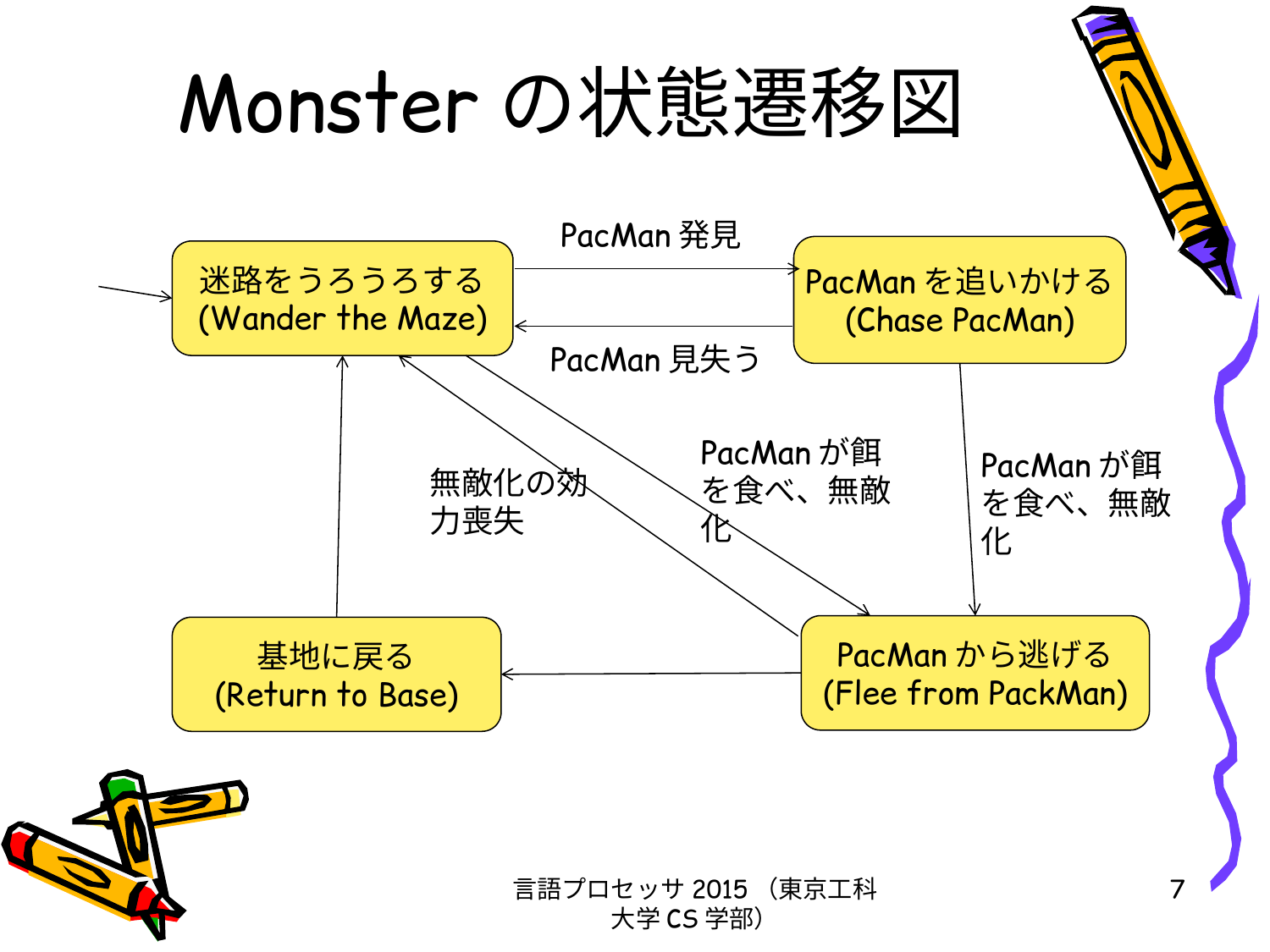

# Monsterの状態遷移図
PacMan発見
PacManを追いかける
(Chase PacMan)
迷路をうろうろする
(Wander the Maze)
PacMan見失う
PacManが餌を食べ、無敵化
PacManが餌を食べ、無敵化
無敵化の効力喪失
PacManから逃げる
(Flee from PackMan)
基地に戻る
(Return to Base)
言語プロセッサ2015（東京工科大学CS学部）
7